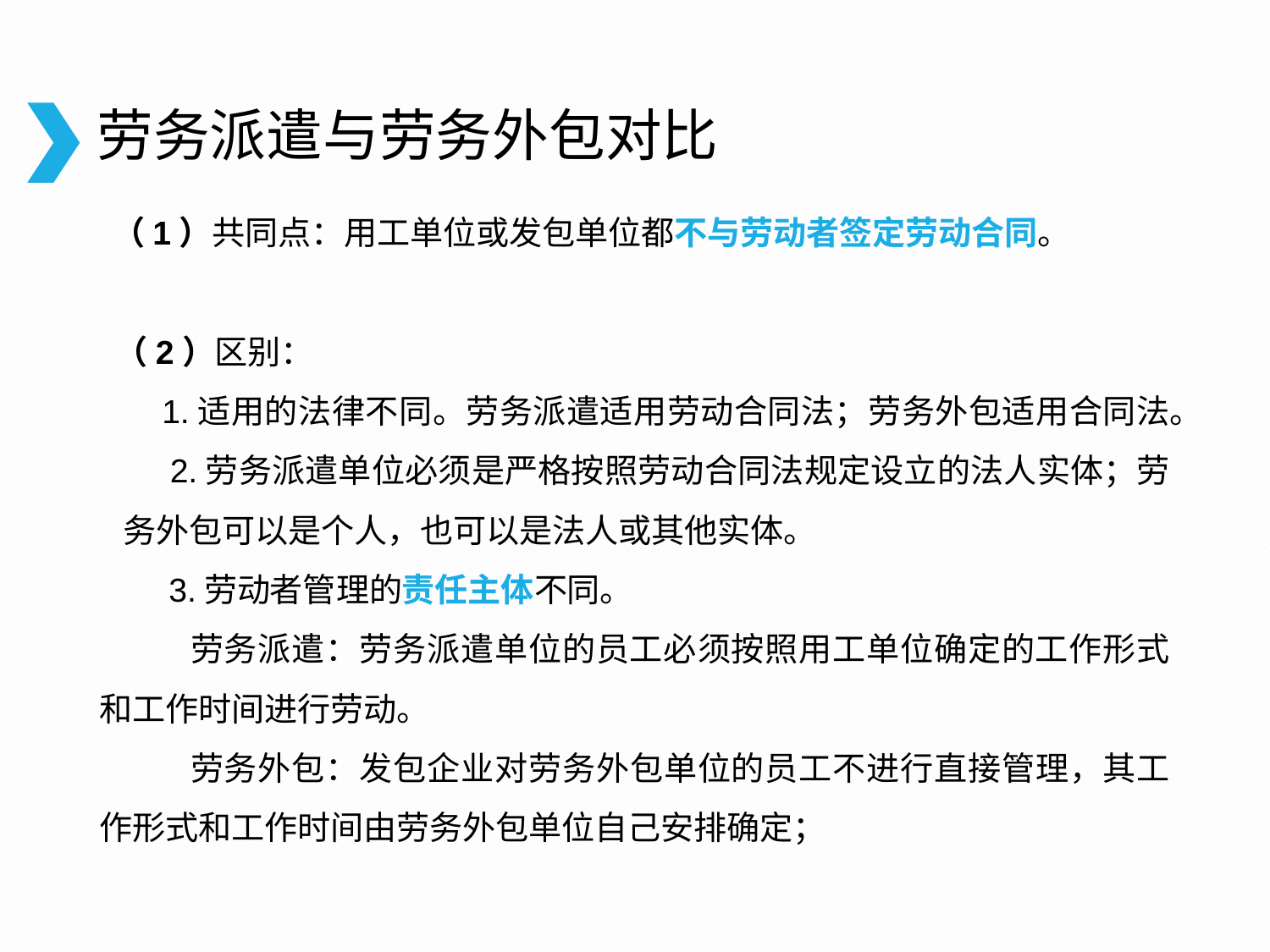

# 劳务派遣与劳务外包对比
 （1）共同点：用工单位或发包单位都不与劳动者签定劳动合同。

 （2）区别：
    1.适用的法律不同。劳务派遣适用劳动合同法；劳务外包适用合同法。
     2.劳务派遣单位必须是严格按照劳动合同法规定设立的法人实体；劳务外包可以是个人，也可以是法人或其他实体。
     3.劳动者管理的责任主体不同。
          劳务派遣：劳务派遣单位的员工必须按照用工单位确定的工作形式和工作时间进行劳动。
          劳务外包：发包企业对劳务外包单位的员工不进行直接管理，其工作形式和工作时间由劳务外包单位自己安排确定；

15